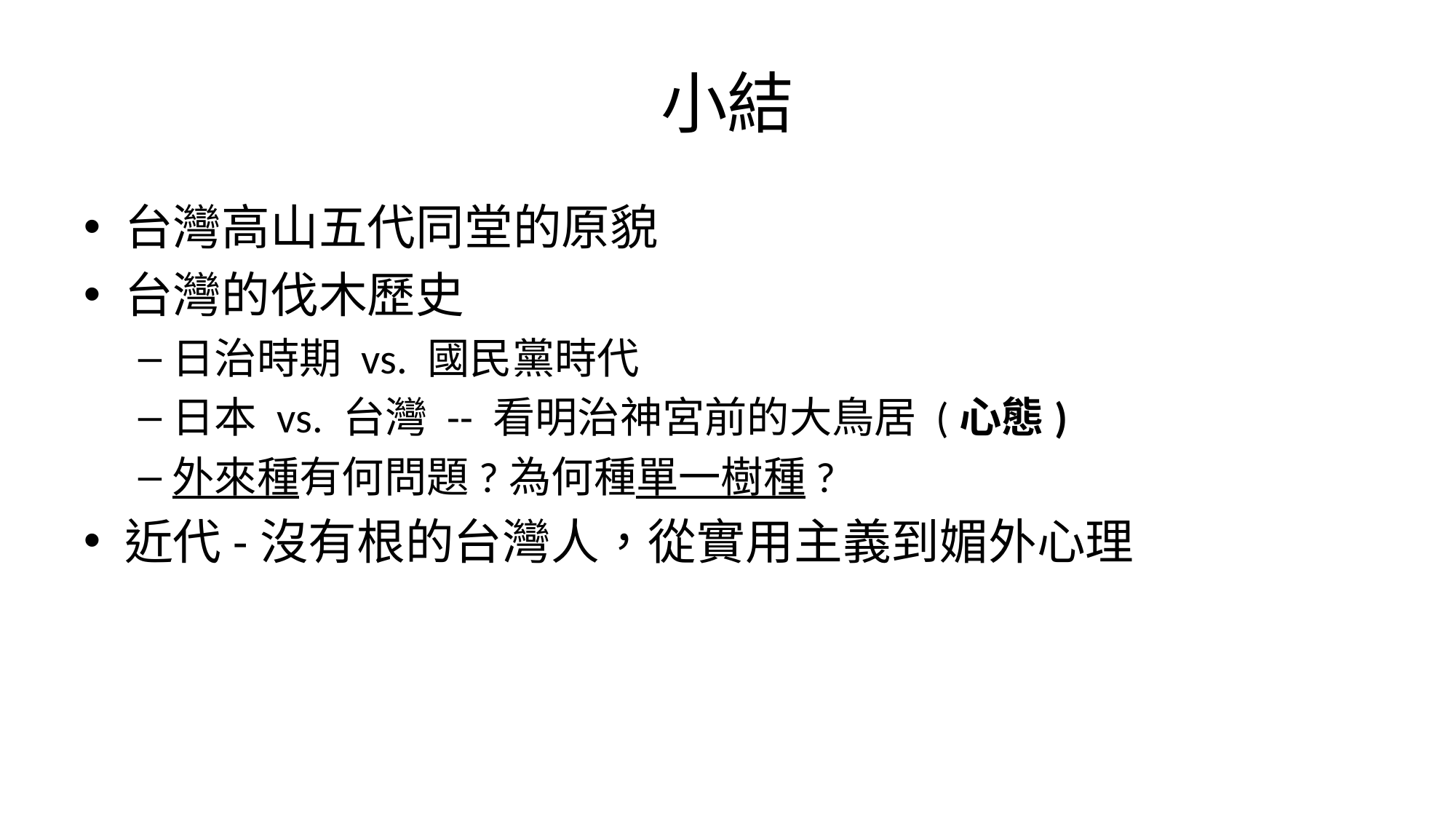

# 小結
台灣高山五代同堂的原貌
台灣的伐木歷史
日治時期 vs. 國民黨時代
日本 vs. 台灣 -- 看明治神宮前的大鳥居 (心態)
外來種有何問題?為何種單一樹種?
近代-沒有根的台灣人，從實用主義到媚外心理